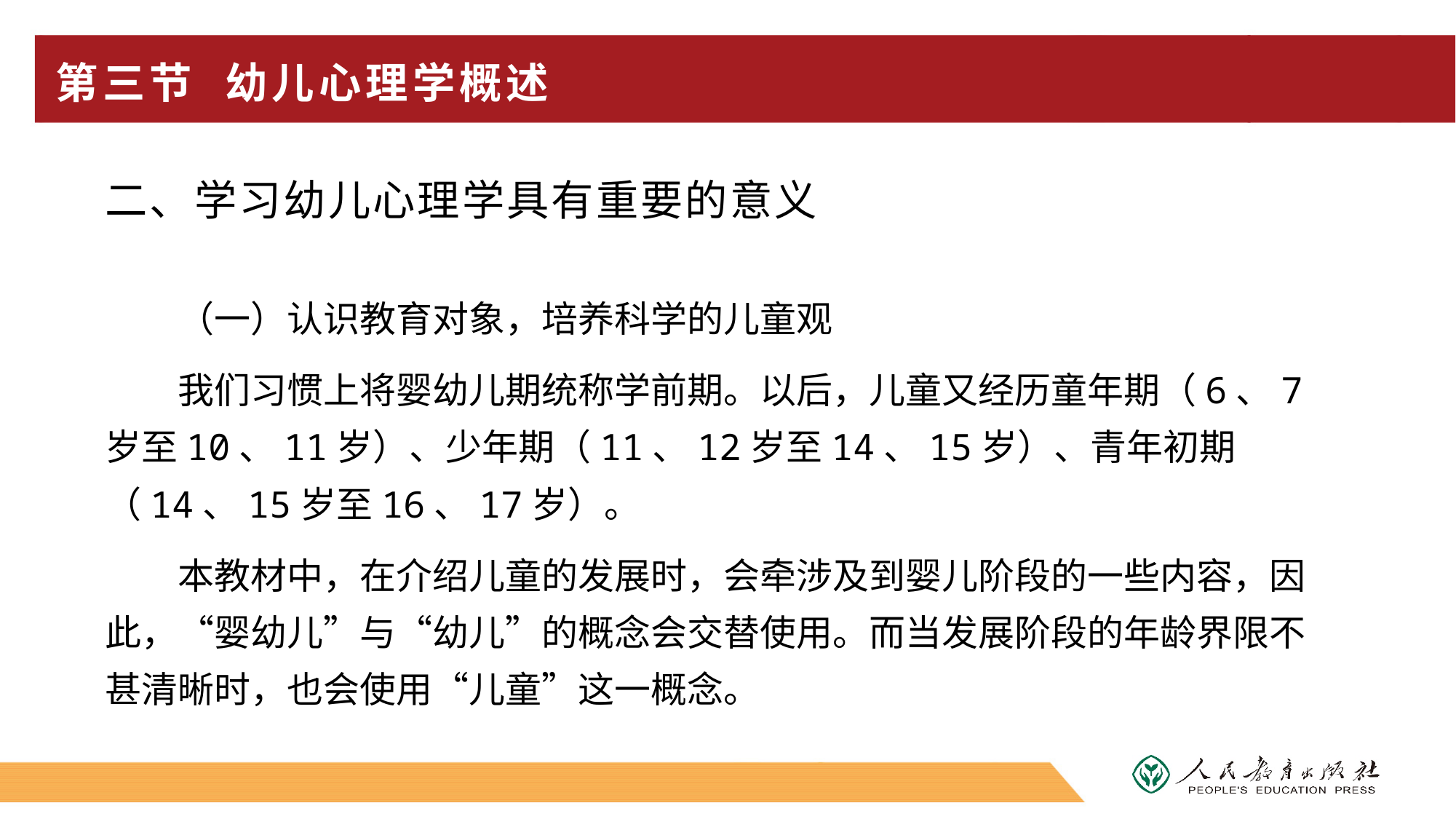

# 第三节  幼儿心理学概述
二、学习幼儿心理学具有重要的意义
（一）认识教育对象，培养科学的儿童观
我们习惯上将婴幼儿期统称学前期。以后，儿童又经历童年期（6、7岁至10、11岁）、少年期（11、12岁至14、15岁）、青年初期（14、15岁至16、17岁）。
本教材中，在介绍儿童的发展时，会牵涉及到婴儿阶段的一些内容，因此，“婴幼儿”与“幼儿”的概念会交替使用。而当发展阶段的年龄界限不甚清晰时，也会使用“儿童”这一概念。